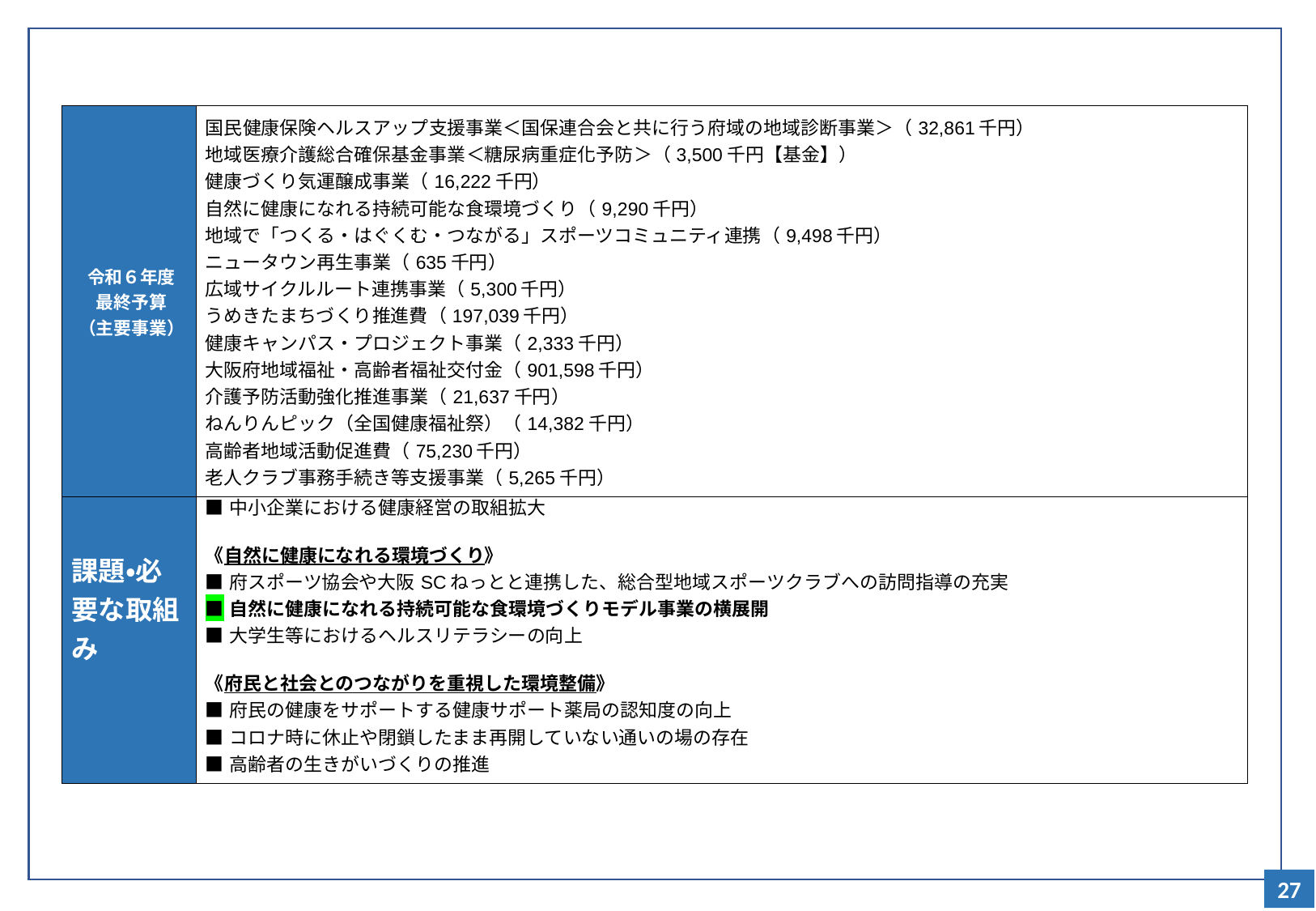

| 令和６年度 最終予算 （主要事業） | 国民健康保険ヘルスアップ支援事業＜国保連合会と共に行う府域の地域診断事業＞（32,861千円） 地域医療介護総合確保基金事業＜糖尿病重症化予防＞（3,500千円【基金】） 健康づくり気運醸成事業（16,222千円） 自然に健康になれる持続可能な食環境づくり（9,290千円） 地域で「つくる・はぐくむ・つながる」スポーツコミュニティ連携（9,498千円） ニュータウン再生事業（635千円） 広域サイクルルート連携事業（5,300千円） うめきたまちづくり推進費（197,039千円） 健康キャンパス・プロジェクト事業（2,333千円） 大阪府地域福祉・高齢者福祉交付金（901,598千円） 介護予防活動強化推進事業（21,637千円） ねんりんピック（全国健康福祉祭）（14,382千円） 高齢者地域活動促進費（75,230千円） 老人クラブ事務手続き等支援事業（5,265千円） |
| --- | --- |
| 課題・必要な取組み | 《職域における健康づくり》 ■職場における健康づくりの気運醸成 ■中小企業における健康経営の取組拡大 《自然に健康になれる環境づくり》 ■府スポーツ協会や大阪SCねっとと連携した、総合型地域スポーツクラブへの訪問指導の充実 ■自然に健康になれる持続可能な食環境づくりモデル事業の横展開 ■大学生等におけるヘルスリテラシーの向上 《府民と社会とのつながりを重視した環境整備》 ■府民の健康をサポートする健康サポート薬局の認知度の向上 ■コロナ時に休止や閉鎖したまま再開していない通いの場の存在 ■高齢者の生きがいづくりの推進 |
| --- | --- |
27